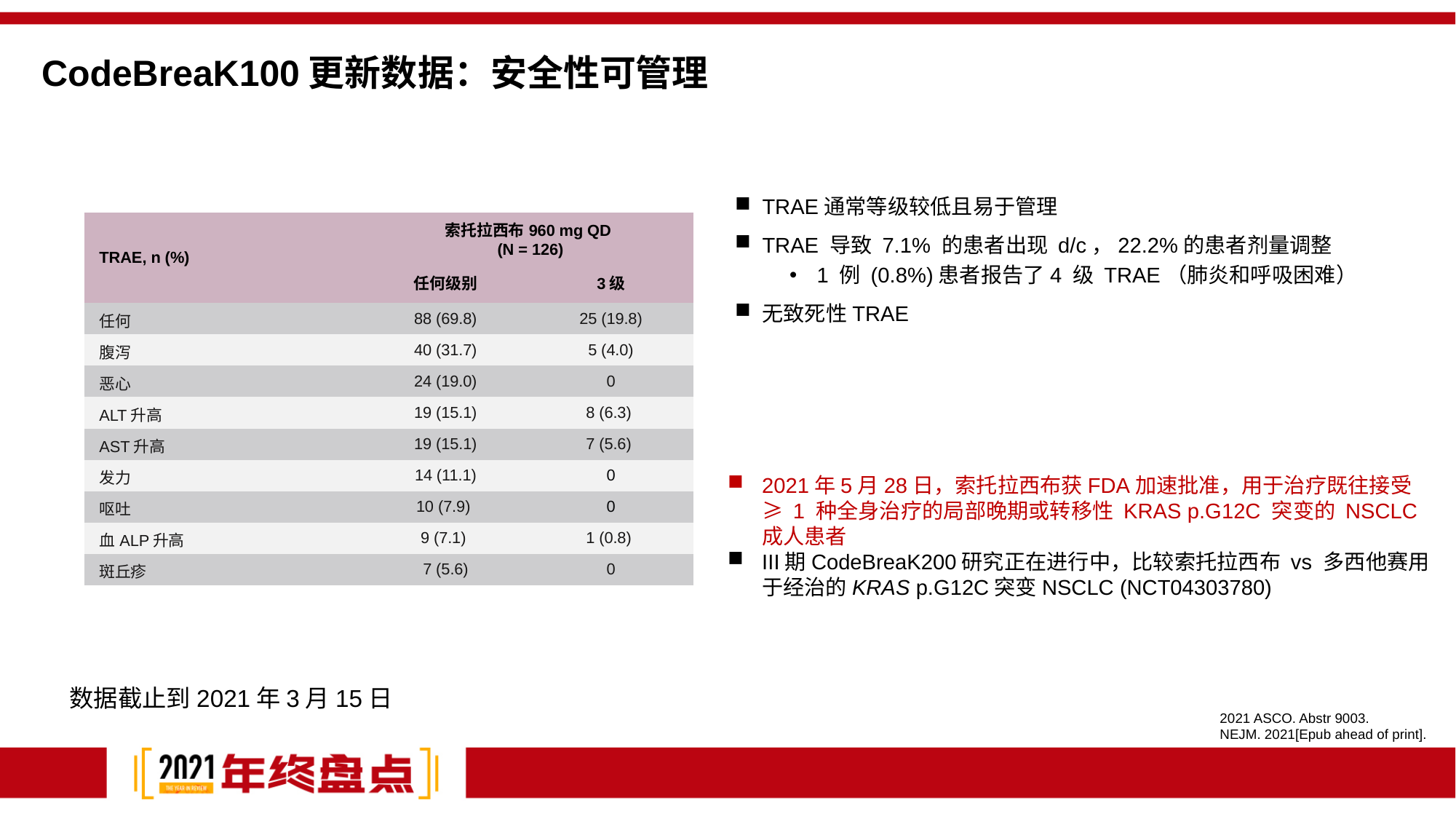

# CodeBreaK100更新数据：安全性可管理
TRAE通常等级较低且易于管理
TRAE 导致 7.1% 的患者出现 d/c，22.2%的患者剂量调整
1 例 (0.8%)患者报告了4 级 TRAE（肺炎和呼吸困难）
无致死性TRAE

| TRAE, n (%) | 索托拉西布960 mg QD (N = 126) |  |
| --- | --- | --- |
|  | 任何级别 | 3级 |
| 任何 | 88 (69.8) | 25 (19.8) |
| 腹泻 | 40 (31.7) | 5 (4.0) |
| 恶心 | 24 (19.0) | 0 |
| ALT升高 | 19 (15.1) | 8 (6.3) |
| AST升高 | 19 (15.1) | 7 (5.6) |
| 发力 | 14 (11.1) | 0 |
| 呕吐 | 10 (7.9) | 0 |
| 血ALP升高 | 9 (7.1) | 1 (0.8) |
| 斑丘疹 | 7 (5.6) | 0 |
2021年5月28日，索托拉西布获FDA加速批准，用于治疗既往接受 ≥ 1 种全身治疗的局部晚期或转移性 KRAS p.G12C 突变的 NSCLC 成人患者
III期CodeBreaK200研究正在进行中，比较索托拉西布 vs 多西他赛用于经治的KRAS p.G12C突变NSCLC (NCT04303780)

数据截止到2021年3月15日
2021 ASCO. Abstr 9003.
NEJM. 2021[Epub ahead of print].